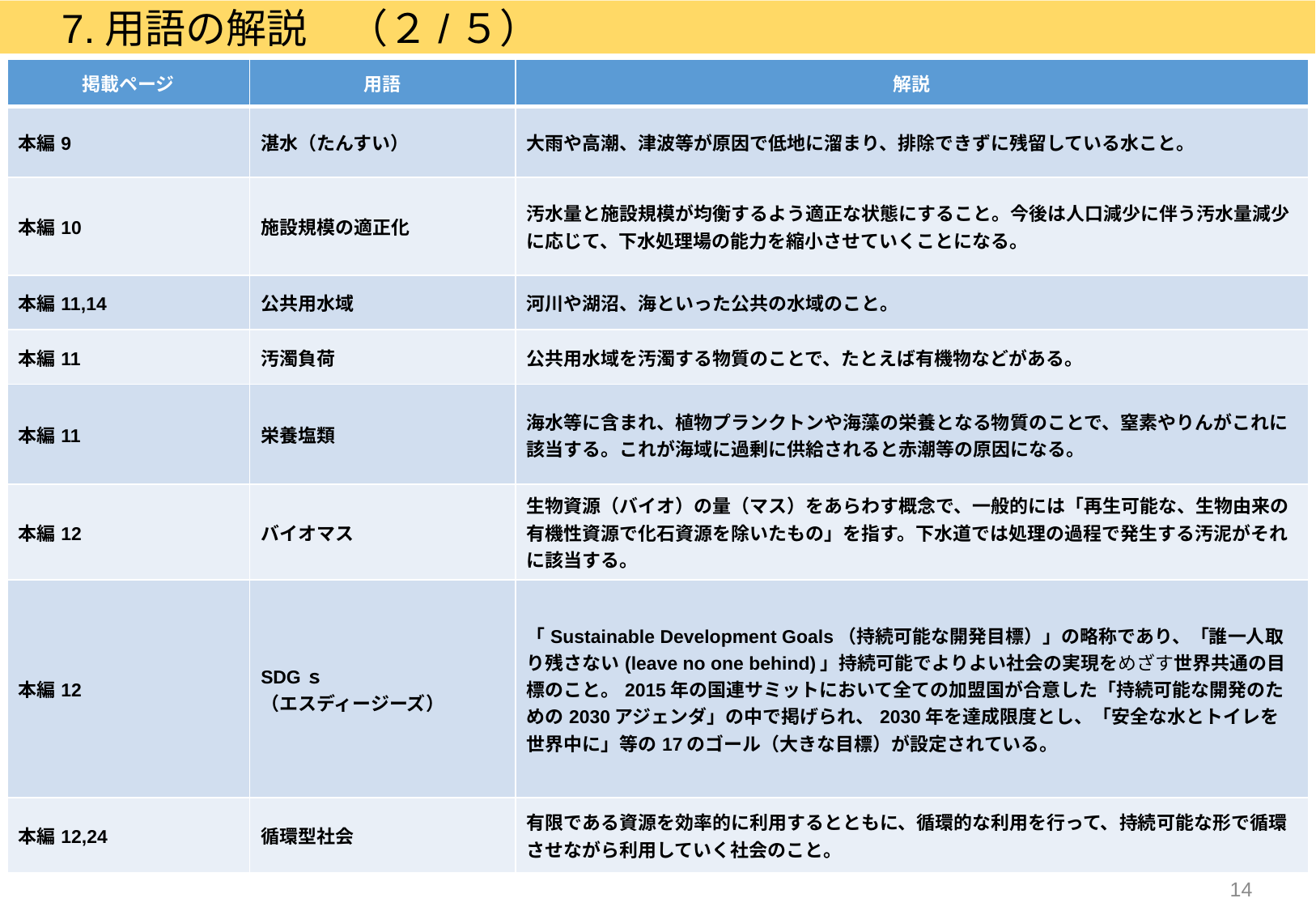

7.用語の解説　（２/５）
| 掲載ページ | 用語 | 解説 |
| --- | --- | --- |
| 本編9 | 湛水（たんすい） | 大雨や高潮、津波等が原因で低地に溜まり、排除できずに残留している水こと。 |
| 本編10 | 施設規模の適正化 | 汚水量と施設規模が均衡するよう適正な状態にすること。今後は人口減少に伴う汚水量減少に応じて、下水処理場の能力を縮小させていくことになる。 |
| 本編11,14 | 公共用水域 | 河川や湖沼、海といった公共の水域のこと。 |
| 本編11 | 汚濁負荷 | 公共用水域を汚濁する物質のことで、たとえば有機物などがある。 |
| 本編11 | 栄養塩類 | 海水等に含まれ、植物プランクトンや海藻の栄養となる物質のことで、窒素やりんがこれに該当する。これが海域に過剰に供給されると赤潮等の原因になる。 |
| 本編12 | バイオマス | 生物資源（バイオ）の量（マス）をあらわす概念で、一般的には「再生可能な、生物由来の有機性資源で化石資源を除いたもの」を指す。下水道では処理の過程で発生する汚泥がそれに該当する。 |
| 本編12 | SDGｓ （エスディージーズ） | 「Sustainable Development Goals（持続可能な開発目標）」の略称であり、「誰一人取り残さない(leave no one behind)」持続可能でよりよい社会の実現をめざす世界共通の目標のこと。2015年の国連サミットにおいて全ての加盟国が合意した「持続可能な開発のための2030アジェンダ」の中で掲げられ、2030年を達成限度とし、「安全な水とトイレを世界中に」等の17のゴール（大きな目標）が設定されている。 |
| 本編12,24 | 循環型社会 | 有限である資源を効率的に利用するとともに、循環的な利用を行って、持続可能な形で循環させながら利用していく社会のこと。 |
14